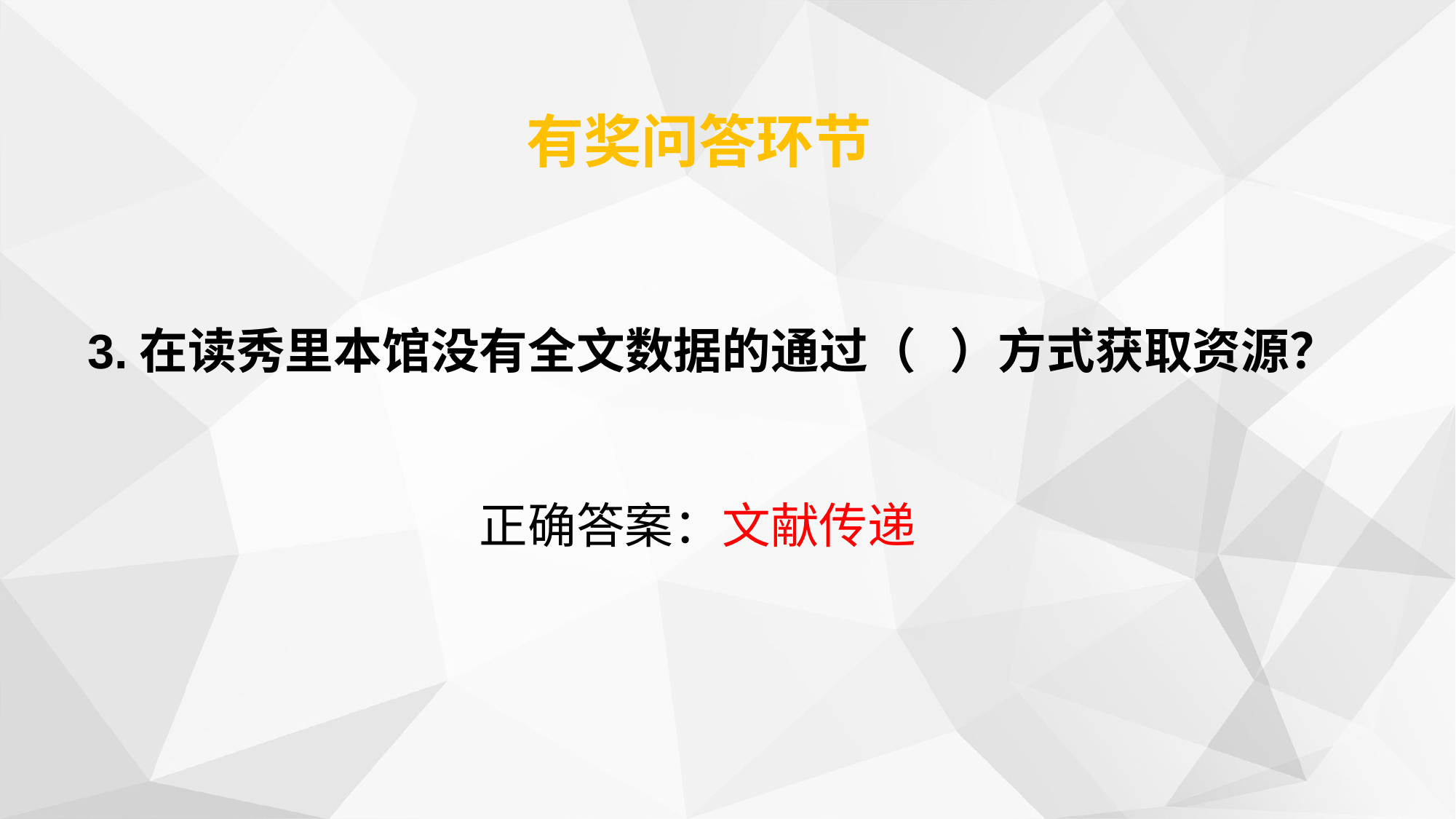

有奖问答环节
3.在读秀里本馆没有全文数据的通过（   ）方式获取资源？

正确答案：文献传递